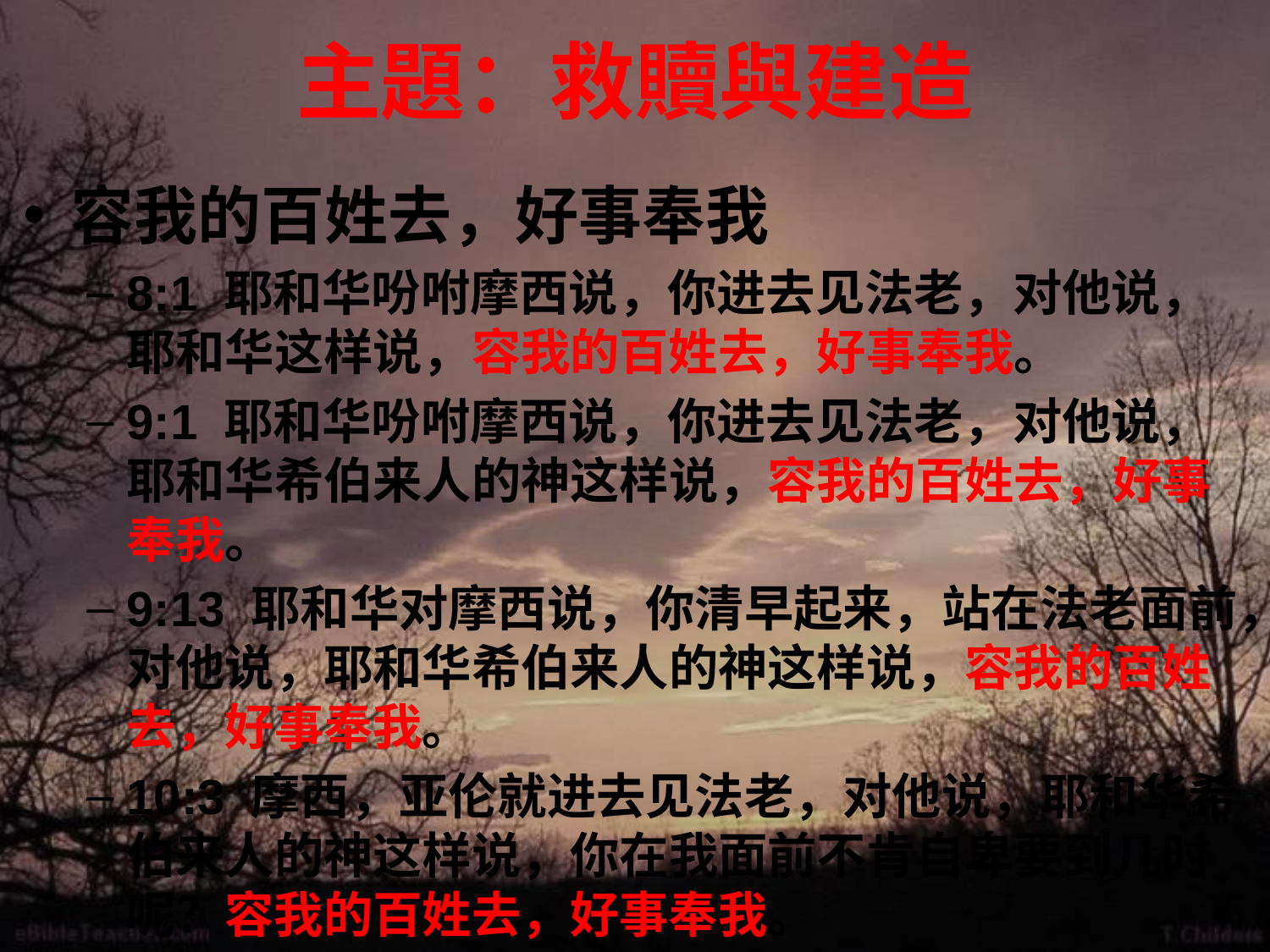

# 主題：救贖與建造
容我的百姓去，好事奉我
8:1 耶和华吩咐摩西说，你进去见法老，对他说，耶和华这样说，容我的百姓去，好事奉我。
9:1 耶和华吩咐摩西说，你进去见法老，对他说，耶和华希伯来人的神这样说，容我的百姓去，好事奉我。
9:13 耶和华对摩西说，你清早起来，站在法老面前，对他说，耶和华希伯来人的神这样说，容我的百姓去，好事奉我。
10:3 摩西，亚伦就进去见法老，对他说，耶和华希伯来人的神这样说，你在我面前不肯自卑要到几时呢？容我的百姓去，好事奉我。